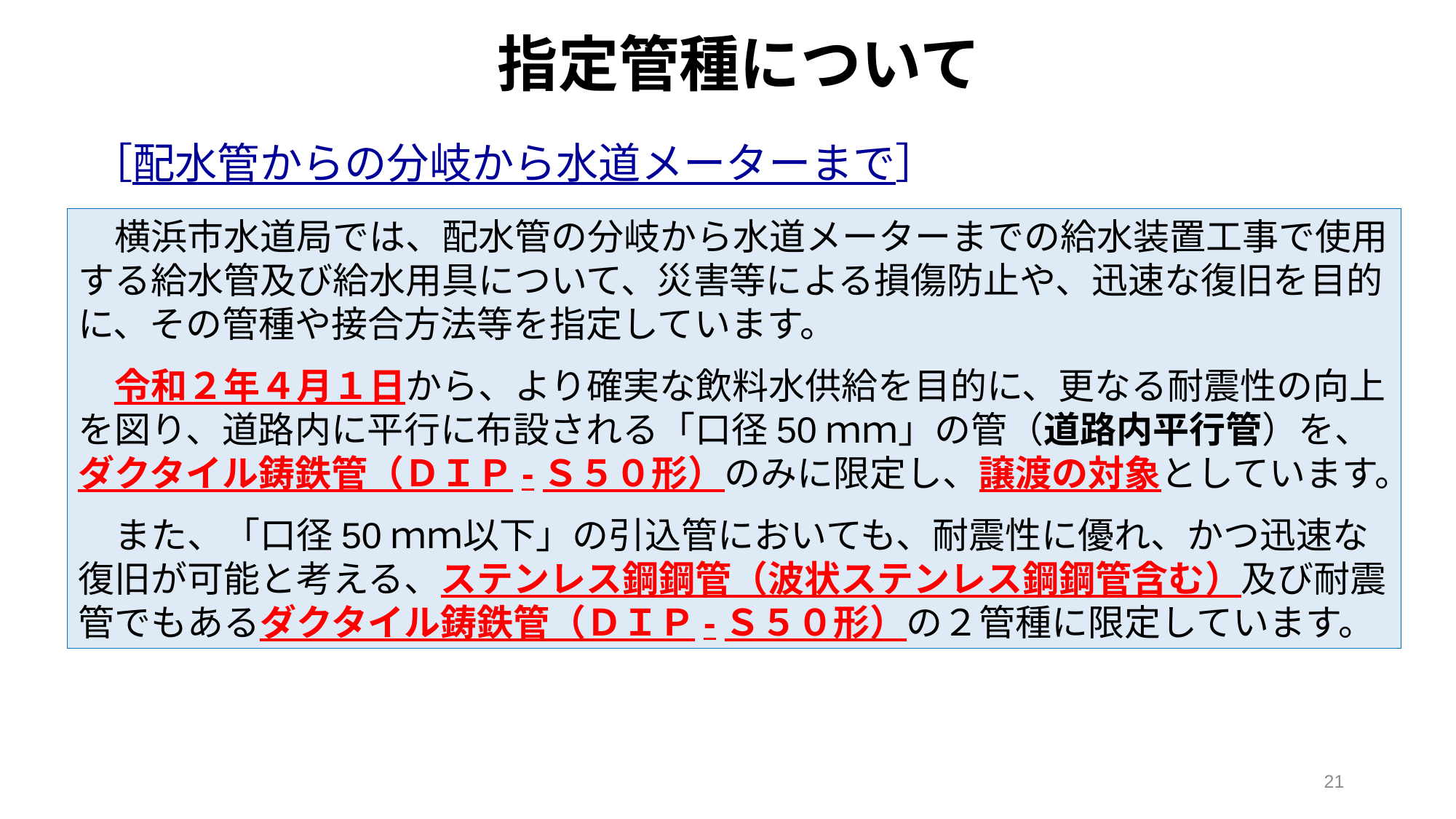

指定管種について
［配水管からの分岐から水道メーターまで］
　横浜市水道局では、配水管の分岐から水道メーターまでの給水装置工事で使用する給水管及び給水用具について、災害等による損傷防止や、迅速な復旧を目的に、その管種や接合方法等を指定しています。
　令和２年４月１日から、より確実な飲料水供給を目的に、更なる耐震性の向上を図り、道路内に平行に布設される「口径50ｍｍ」の管（道路内平行管）を、ダクタイル鋳鉄管（ＤＩＰ-Ｓ５０形）のみに限定し、譲渡の対象としています。
　また、「口径50ｍｍ以下」の引込管においても、耐震性に優れ、かつ迅速な復旧が可能と考える、ステンレス鋼鋼管（波状ステンレス鋼鋼管含む）及び耐震管でもあるダクタイル鋳鉄管（ＤＩＰ-Ｓ５０形）の２管種に限定しています。
21